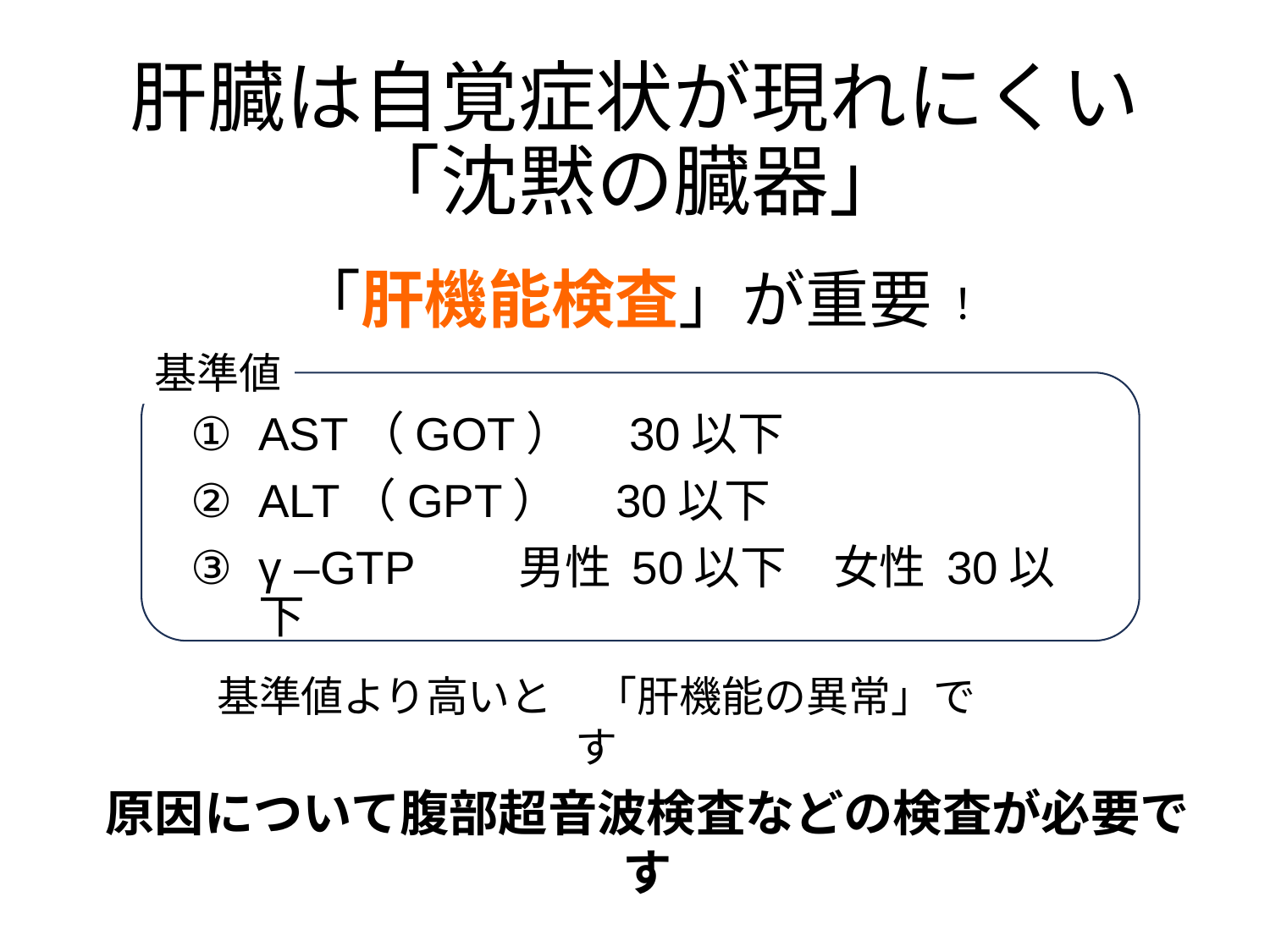

# 肝臓は自覚症状が現れにくい「沈黙の臓器」

「肝機能検査」が重要︕
基準値

AST（GOT）　30以下
ALT（GPT）　30以下
γ –GTP　　男性 50以下　女性 30以下
基準値より高いと　「肝機能の異常」です
原因について腹部超⾳波検査などの検査が必要です